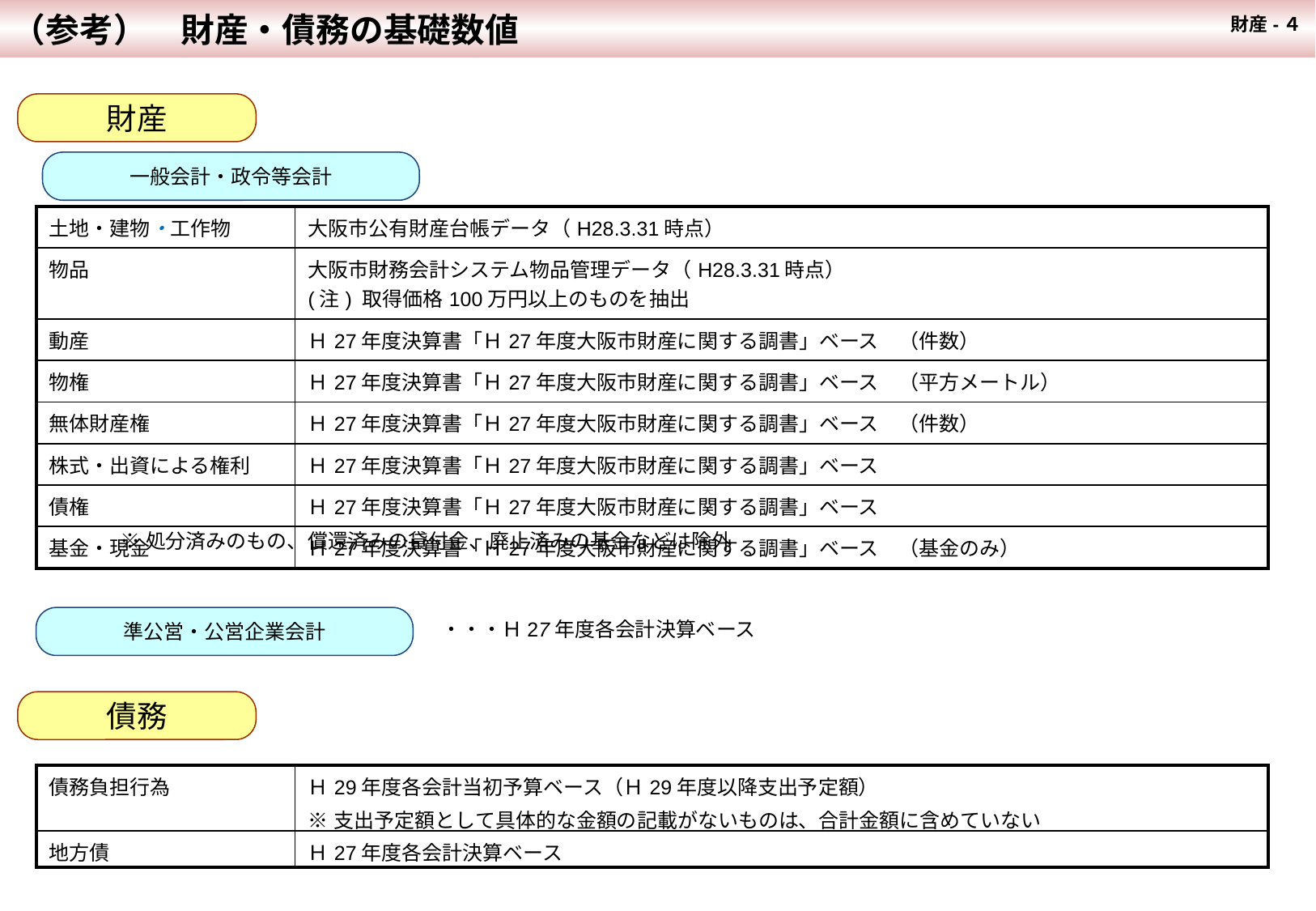

（参考）　財産・債務の基礎数値
財産-４
財産
一般会計・政令等会計
| 土地・建物・工作物 | 大阪市公有財産台帳データ（H28.3.31時点） |
| --- | --- |
| 物品 | 大阪市財務会計システム物品管理データ（H28.3.31時点） (注) 取得価格100万円以上のものを抽出 |
| 動産 | Ｈ27年度決算書「Ｈ27年度大阪市財産に関する調書」ベース　（件数） |
| 物権 | Ｈ27年度決算書「Ｈ27年度大阪市財産に関する調書」ベース　（平方メートル） |
| 無体財産権 | Ｈ27年度決算書「Ｈ27年度大阪市財産に関する調書」ベース　（件数） |
| 株式・出資による権利 | Ｈ27年度決算書「Ｈ27年度大阪市財産に関する調書」ベース |
| 債権 | Ｈ27年度決算書「Ｈ27年度大阪市財産に関する調書」ベース |
| 基金・現金 | Ｈ27年度決算書「Ｈ27年度大阪市財産に関する調書」ベース　（基金のみ） |
※処分済みのもの、償還済みの貸付金、廃止済みの基金などは除外
準公営・公営企業会計
・・・Ｈ27年度各会計決算ベース
債務
| 債務負担行為 | Ｈ29年度各会計当初予算ベース（Ｈ29年度以降支出予定額） ※支出予定額として具体的な金額の記載がないものは、合計金額に含めていない |
| --- | --- |
| 地方債 | Ｈ27年度各会計決算ベース |